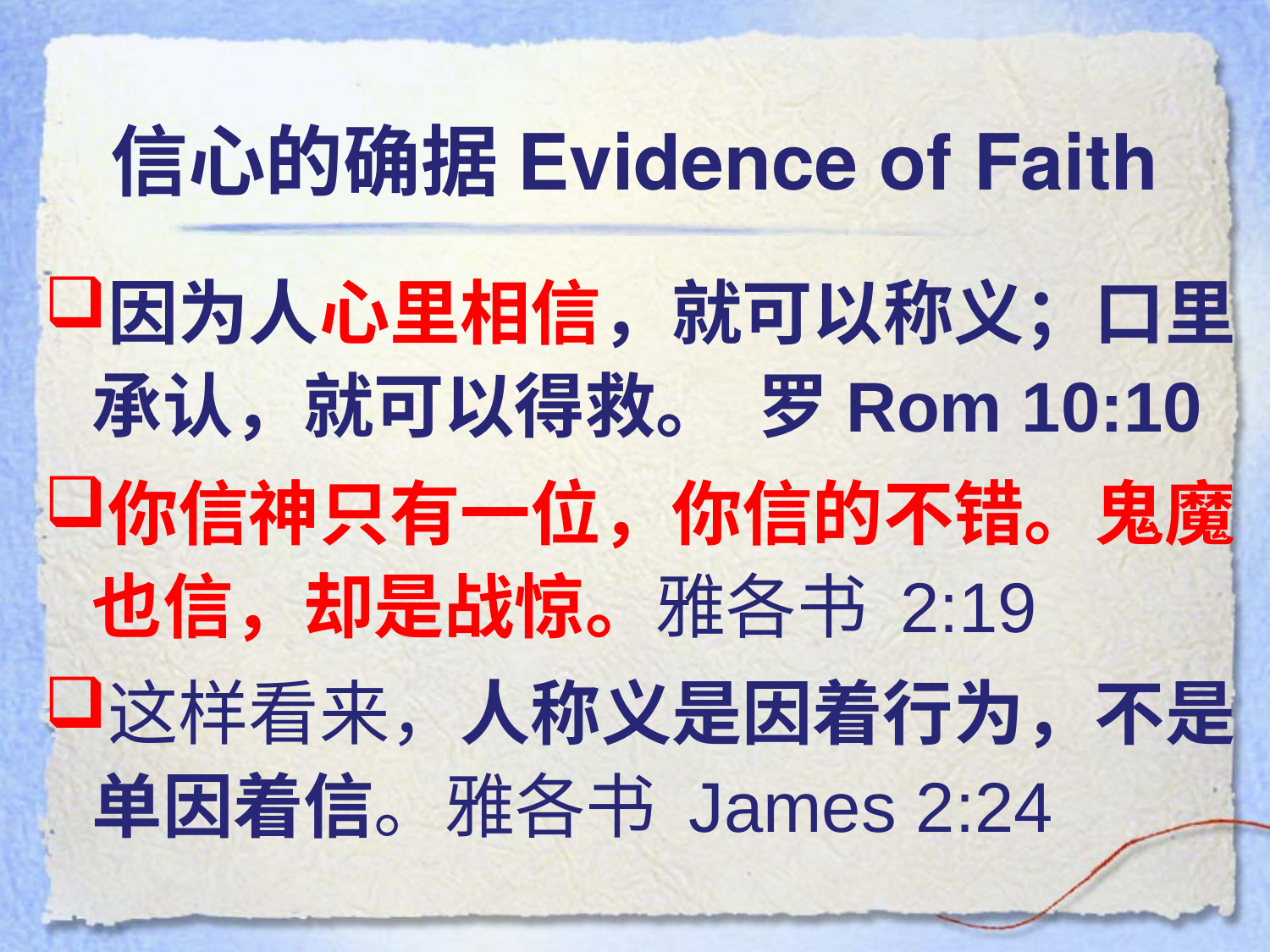

# 信心的确据Evidence of Faith
因为人心里相信，就可以称义；口里承认，就可以得救。  罗Rom 10:10
你信神只有一位，你信的不错。鬼魔也信，却是战惊。雅各书 2:19
这样看来，人称义是因着行为，不是单因着信。雅各书 James 2:24